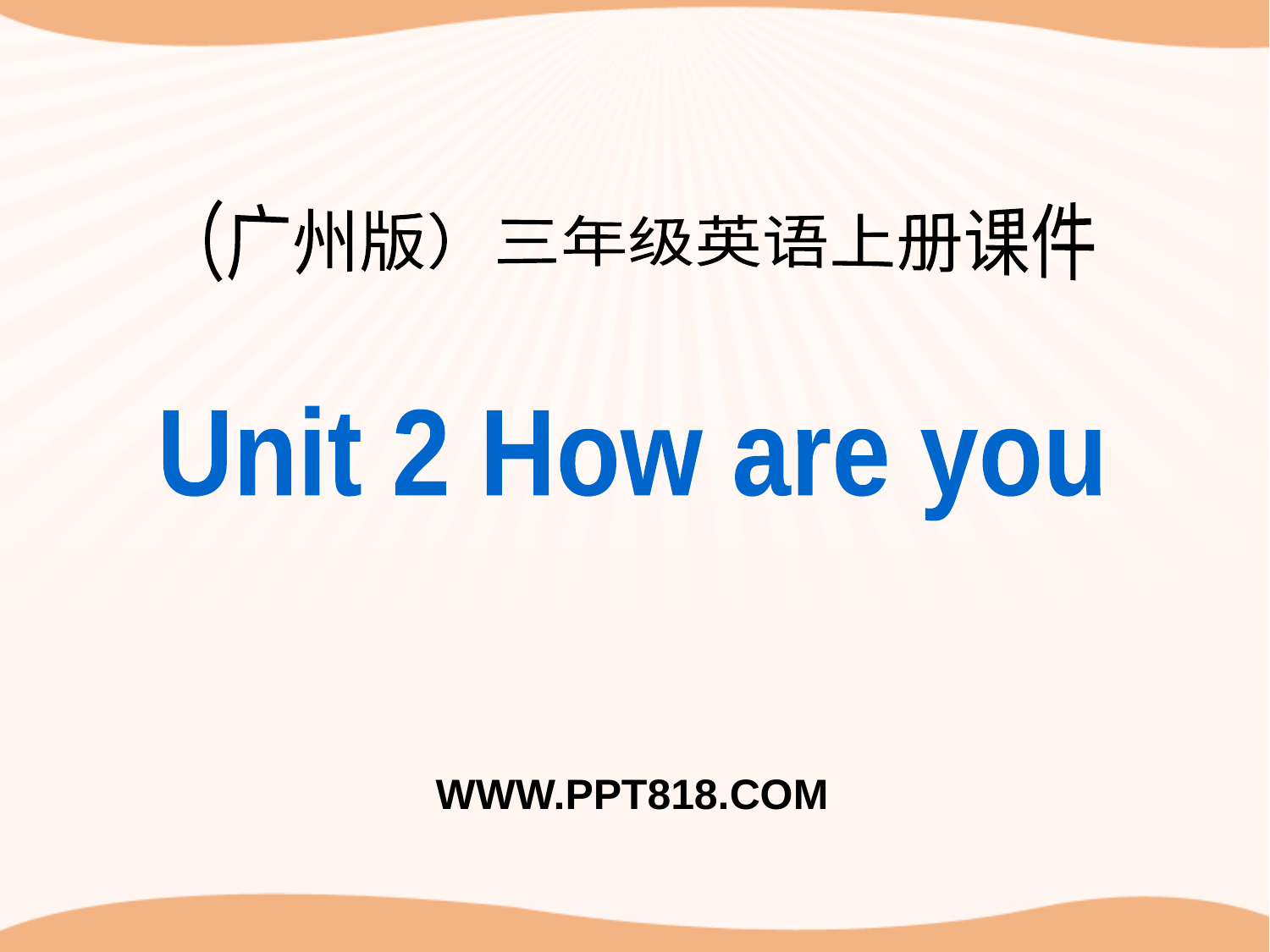

（广州版）三年级英语上册课件
Unit 2 How are you
WWW.PPT818.COM